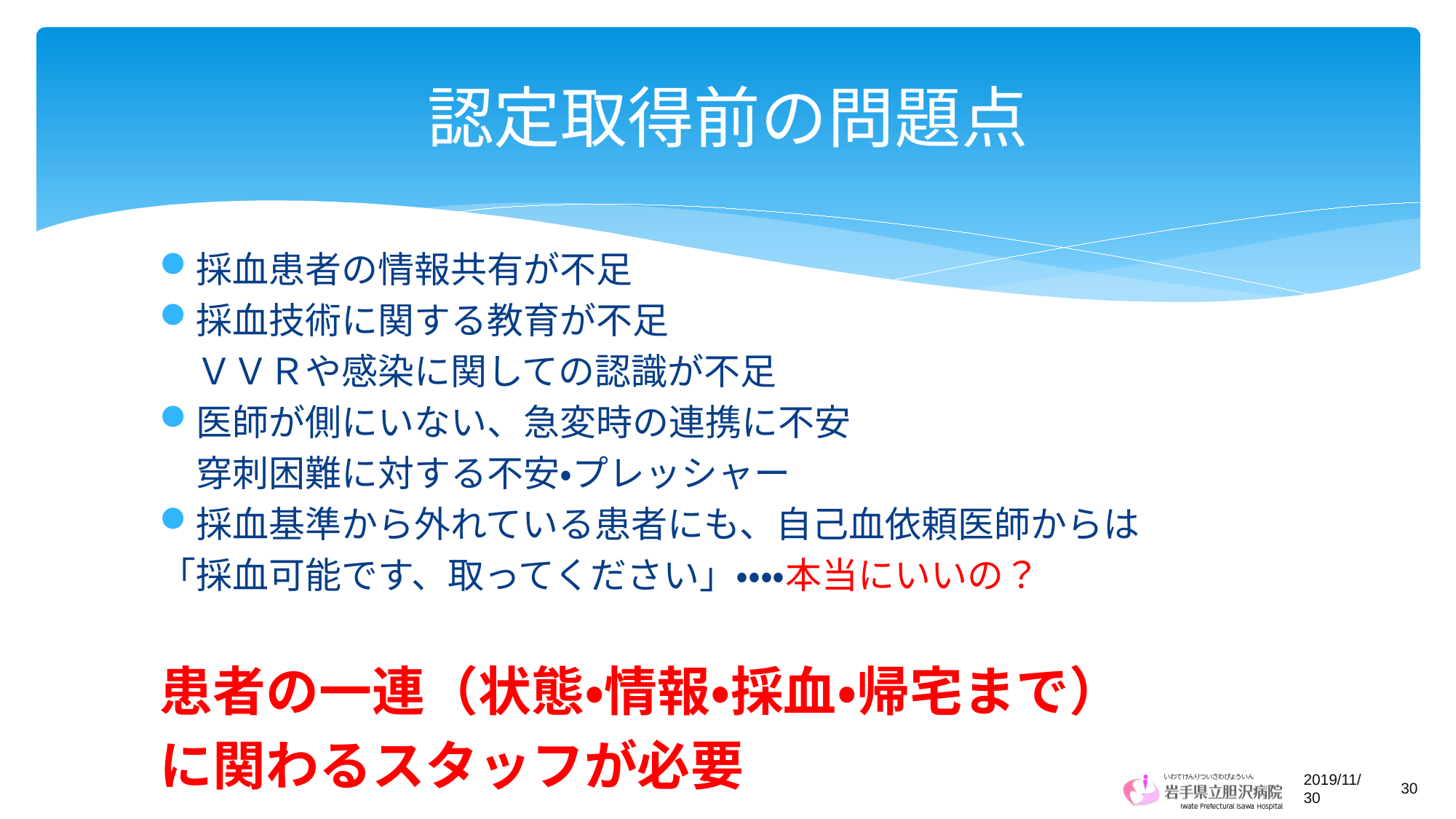

# 認定取得前の問題点
採血患者の情報共有が不足
採血技術に関する教育が不足
　ＶＶＲや感染に関しての認識が不足
医師が側にいない、急変時の連携に不安
　穿刺困難に対する不安・プレッシャー
採血基準から外れている患者にも、自己血依頼医師からは
「採血可能です、取ってください」・・・・本当にいいの？

患者の一連（状態・情報・採血・帰宅まで）
に関わるスタッフが必要